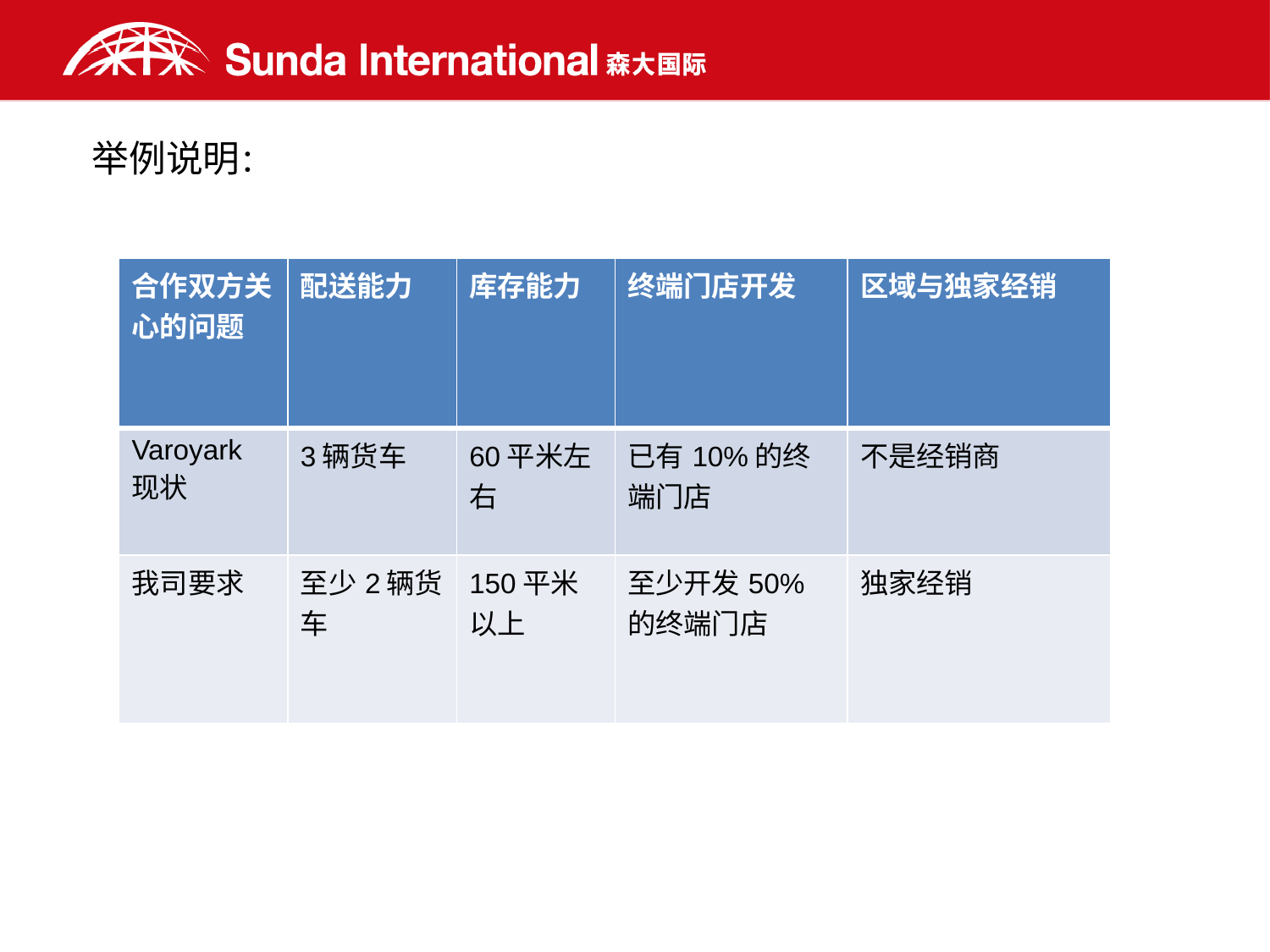

举例说明：
| 合作双方关心的问题 | 配送能力 | 库存能力 | 终端门店开发 | 区域与独家经销 |
| --- | --- | --- | --- | --- |
| Varoyark现状 | 3辆货车 | 60平米左右 | 已有10%的终端门店 | 不是经销商 |
| 我司要求 | 至少2辆货车 | 150平米以上 | 至少开发50%的终端门店 | 独家经销 |